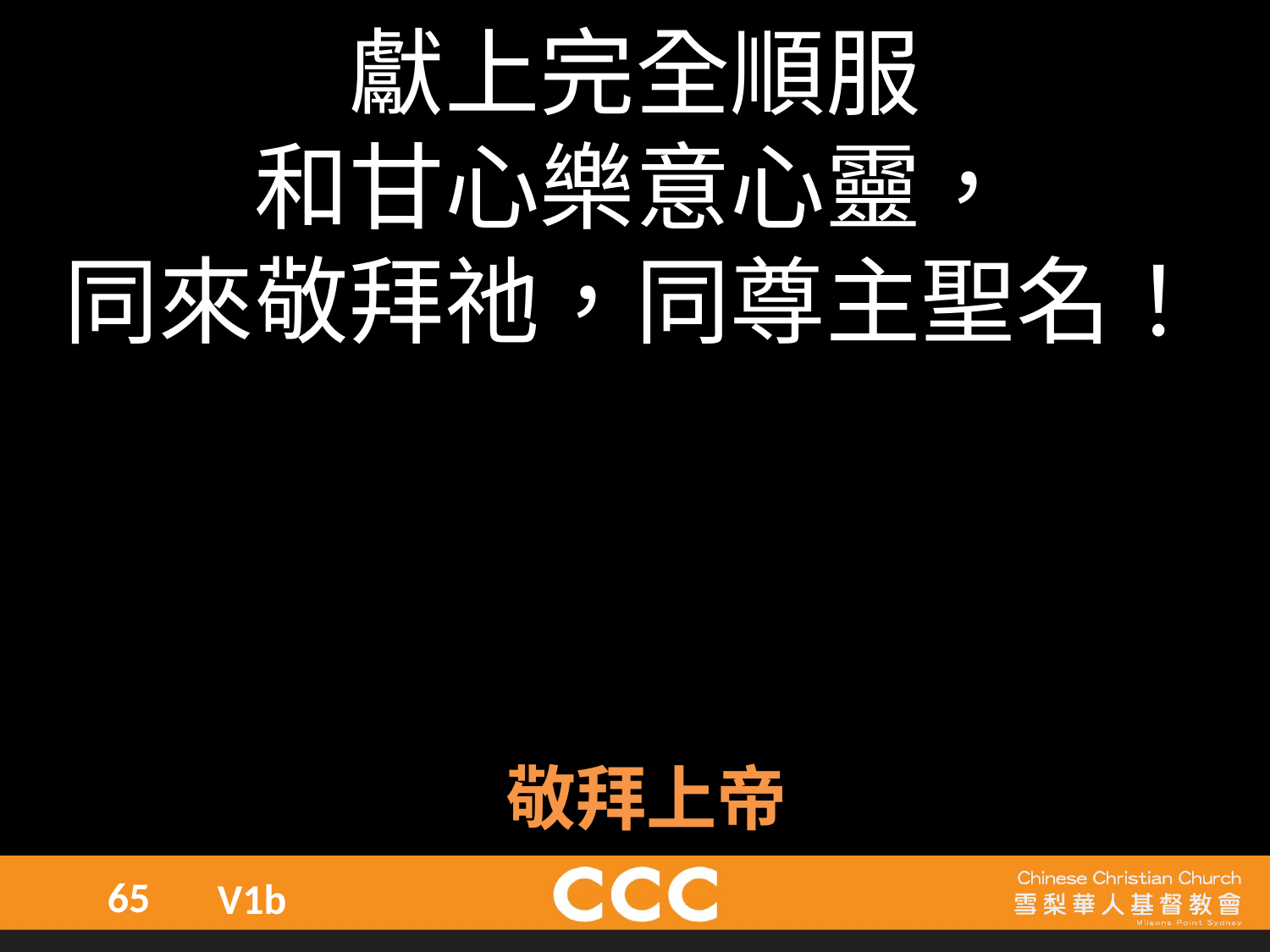

獻上完全順服
和甘心樂意心靈，
同來敬拜祂，同尊主聖名！

主

 敬拜上帝
65
V1b